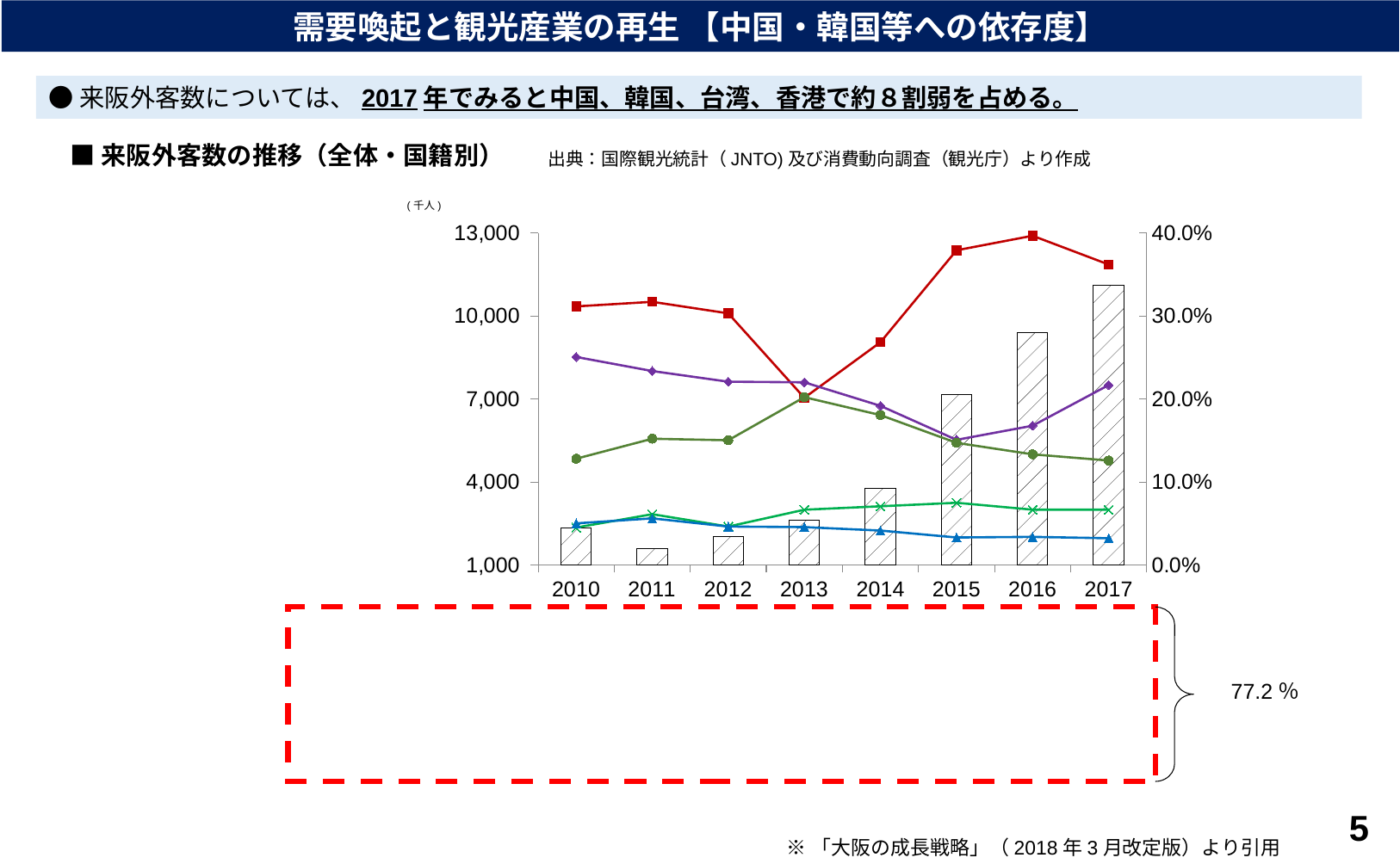

需要喚起と観光産業の再生 【中国・韓国等への依存度】
●来阪外客数については、2017年でみると中国、韓国、台湾、香港で約８割弱を占める。
■来阪外客数の推移（全体・国籍別）
　出典：国際観光統計（JNTO)及び消費動向調査（観光庁）より作成

### Chart

| Category | 来阪外国人旅行者数 | 中国の割合 | 韓国の割合 | 台湾の割合 | 香港の割合 | アメリカの割合 |
|---|---|---|---|---|---|---|
| 2010 | 2349.0 | 0.3116219667943806 | 0.25074499787143467 | 0.12813963388676033 | 0.04512558535547041 | 0.05023414218816517 |
| 2011 | 1583.0 | 0.31711939355653823 | 0.2337334175615919 | 0.15224257738471256 | 0.06127605811749842 | 0.05622236260265319 |
| 2012 | 2028.0 | 0.3032544378698225 | 0.22090729783037474 | 0.15039447731755423 | 0.046351084812623275 | 0.046351084812623275 |
| 2013 | 2625.0 | 0.20152380952380952 | 0.2201904761904762 | 0.2022857142857143 | 0.06666666666666667 | 0.045714285714285714 |
| 2014 | 3758.0 | 0.26849387972325706 | 0.19185737094199043 | 0.18068121341138904 | 0.0707823310271421 | 0.041511442256519426 |
| 2015 | 7165.0 | 0.37920446615491976 | 0.15087229588276344 | 0.14724354501046755 | 0.07508722958827635 | 0.033217027215631544 |
| 2016 | 9400.0 | 0.39670212765957447 | 0.16787234042553192 | 0.13340425531914893 | 0.06670212765957446 | 0.03393617021276596 |
| 2017 | 11114.0 | 0.36206586287565234 | 0.21684362065862875 | 0.125967248515386 | 0.06667266510707216 | 0.03230160158358827 |

77.2％
5
※「大阪の成長戦略」（2018年3月改定版）より引用